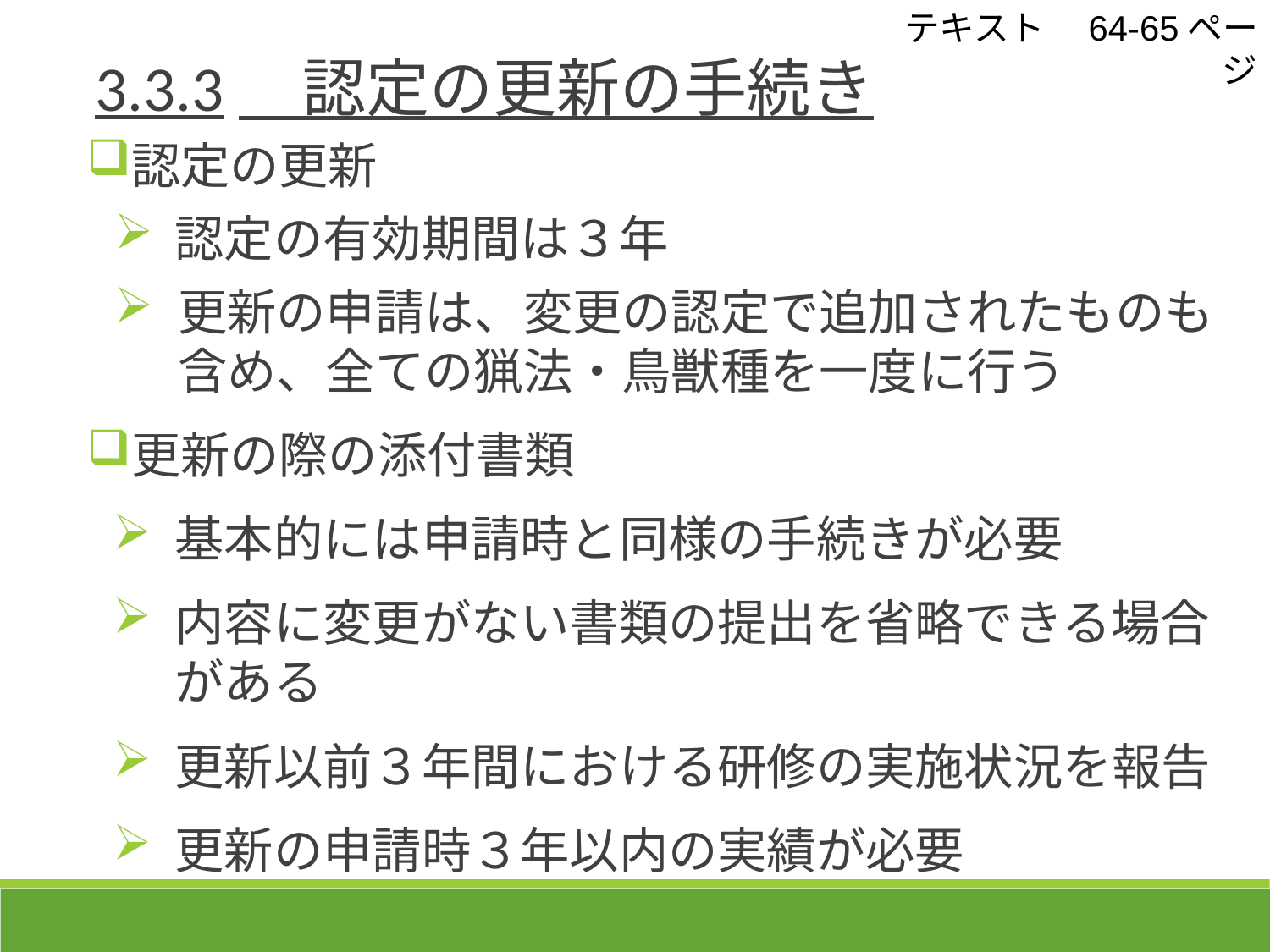

テキスト　64-65ページ
3.3.3　認定の更新の手続き
認定の更新
認定の有効期間は３年
更新の申請は、変更の認定で追加されたものも含め、全ての猟法・鳥獣種を一度に行う
更新の際の添付書類
基本的には申請時と同様の手続きが必要
内容に変更がない書類の提出を省略できる場合がある
更新以前３年間における研修の実施状況を報告
更新の申請時３年以内の実績が必要